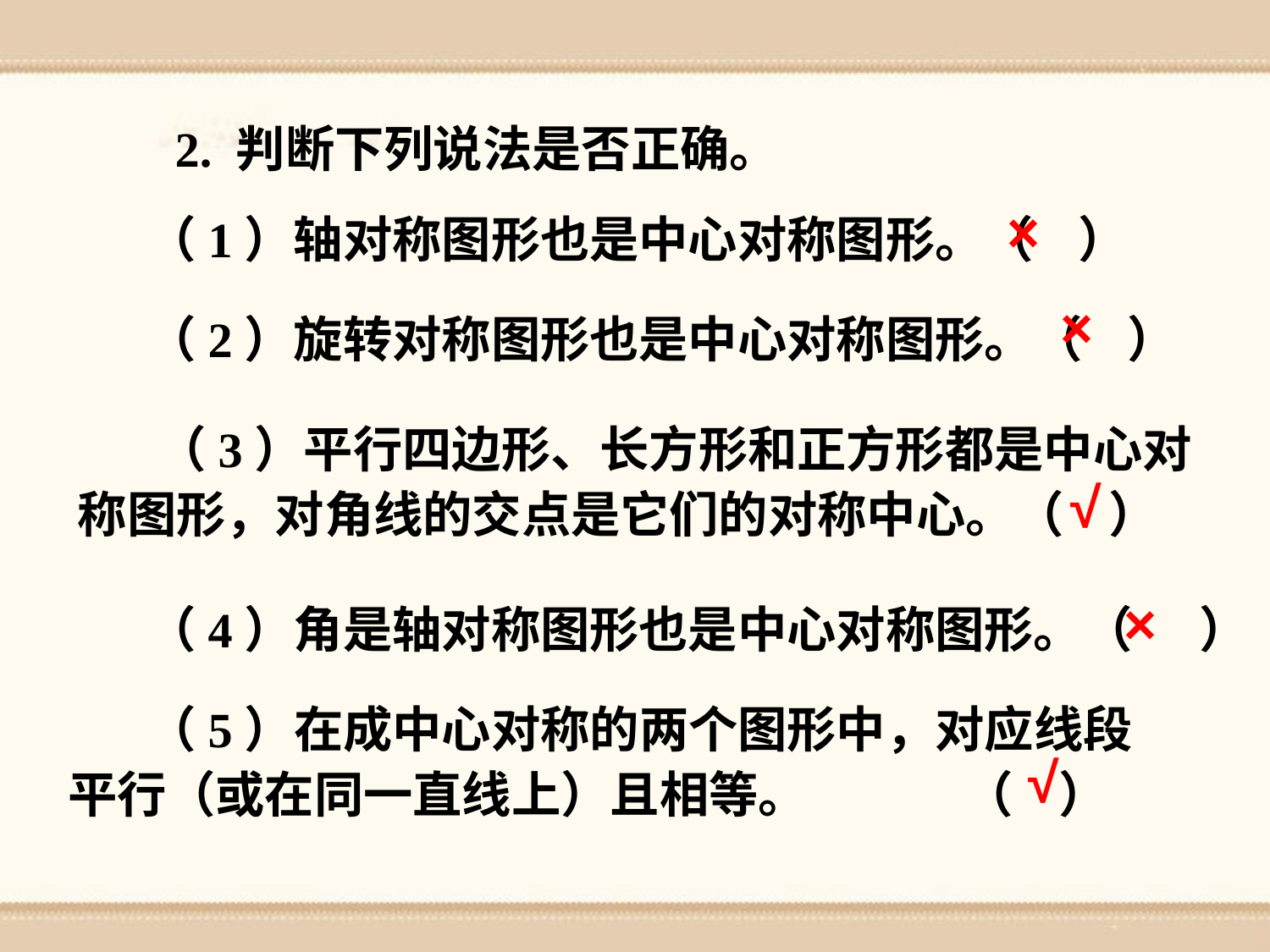

2. 判断下列说法是否正确。

×
      （1）轴对称图形也是中心对称图形。（    ）
×
      （2）旋转对称图形也是中心对称图形。（    ）
      （3）平行四边形、长方形和正方形都是中心对称图形，对角线的交点是它们的对称中心。（    ）
√
  ×
      （4）角是轴对称图形也是中心对称图形。（      ）
      （5）在成中心对称的两个图形中，对应线段平行（或在同一直线上）且相等。              （    ）
√